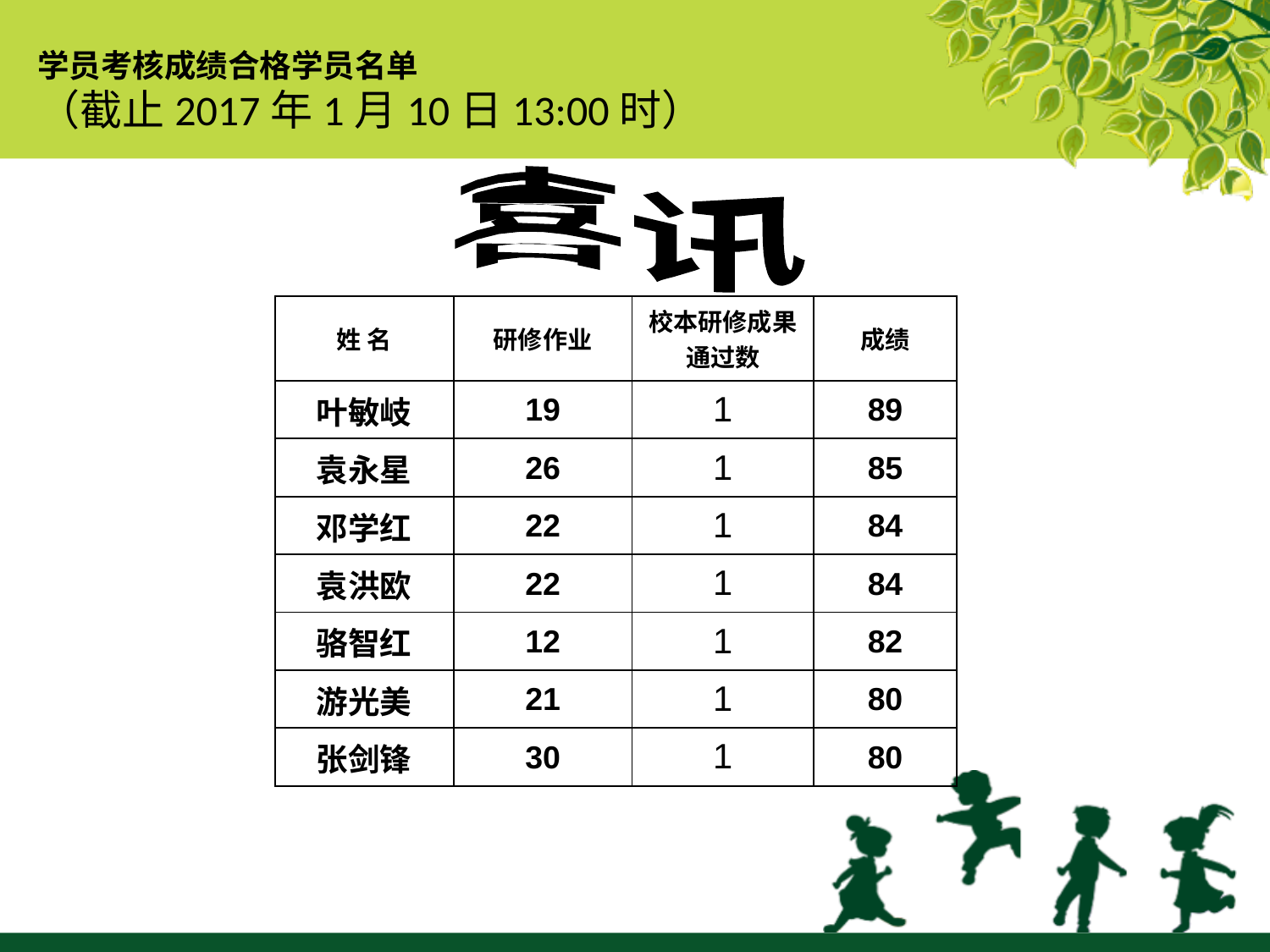

学员考核成绩合格学员名单
（截止2017年1月10日13:00时）
喜讯
| 姓 名 | 研修作业 | 校本研修成果通过数 | 成绩 |
| --- | --- | --- | --- |
| 叶敏岐 | 19 | 1 | 89 |
| 袁永星 | 26 | 1 | 85 |
| 邓学红 | 22 | 1 | 84 |
| 袁洪欧 | 22 | 1 | 84 |
| 骆智红 | 12 | 1 | 82 |
| 游光美 | 21 | 1 | 80 |
| 张剑锋 | 30 | 1 | 80 |